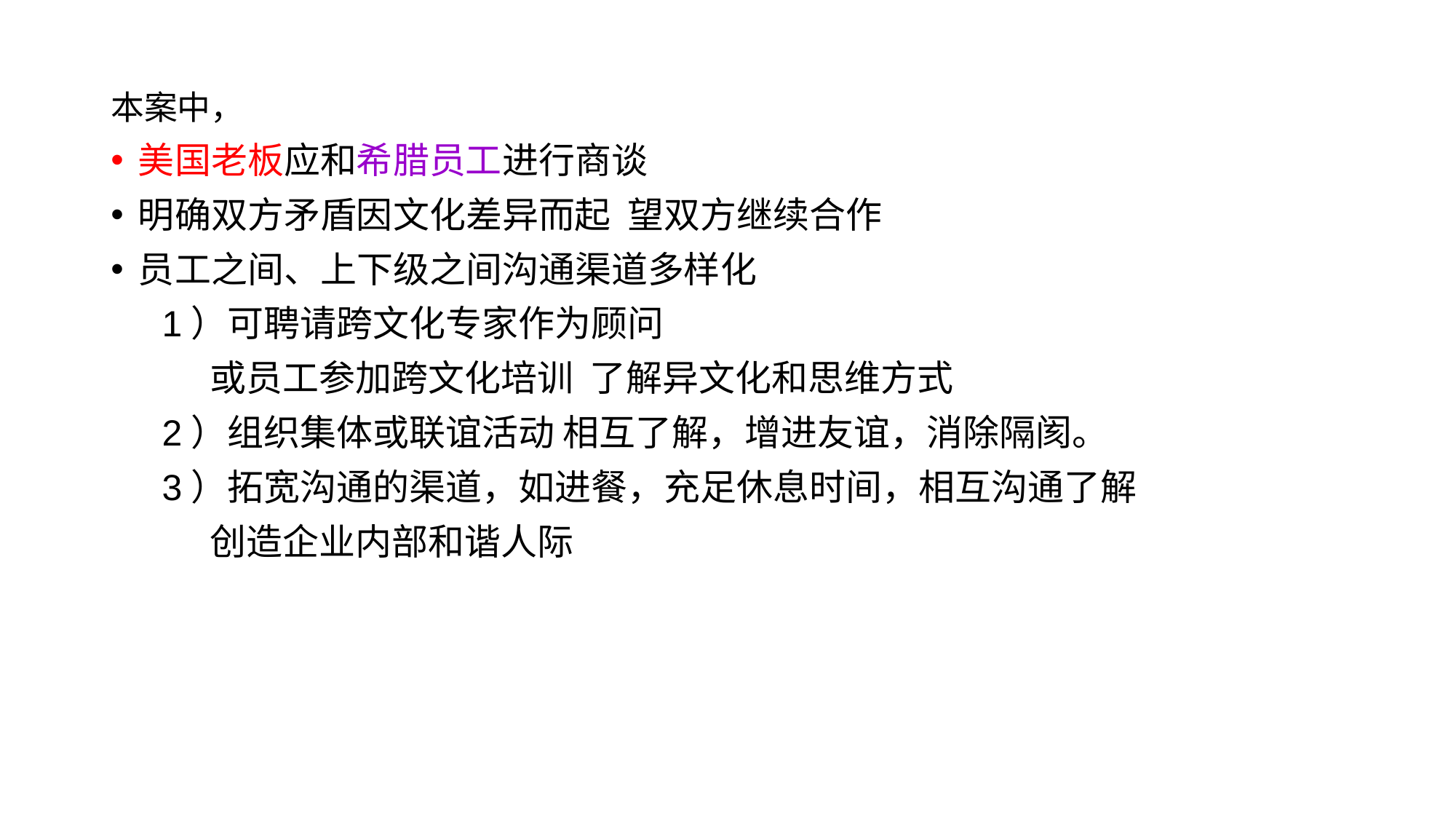

本案中，
美国老板应和希腊员工进行商谈
明确双方矛盾因文化差异而起  望双方继续合作
员工之间、上下级之间沟通渠道多样化
     1）可聘请跨文化专家作为顾问
           或员工参加跨文化培训  了解异文化和思维方式
     2）组织集体或联谊活动 相互了解，增进友谊，消除隔阂。
     3）拓宽沟通的渠道，如进餐，充足休息时间，相互沟通了解
           创造企业内部和谐人际